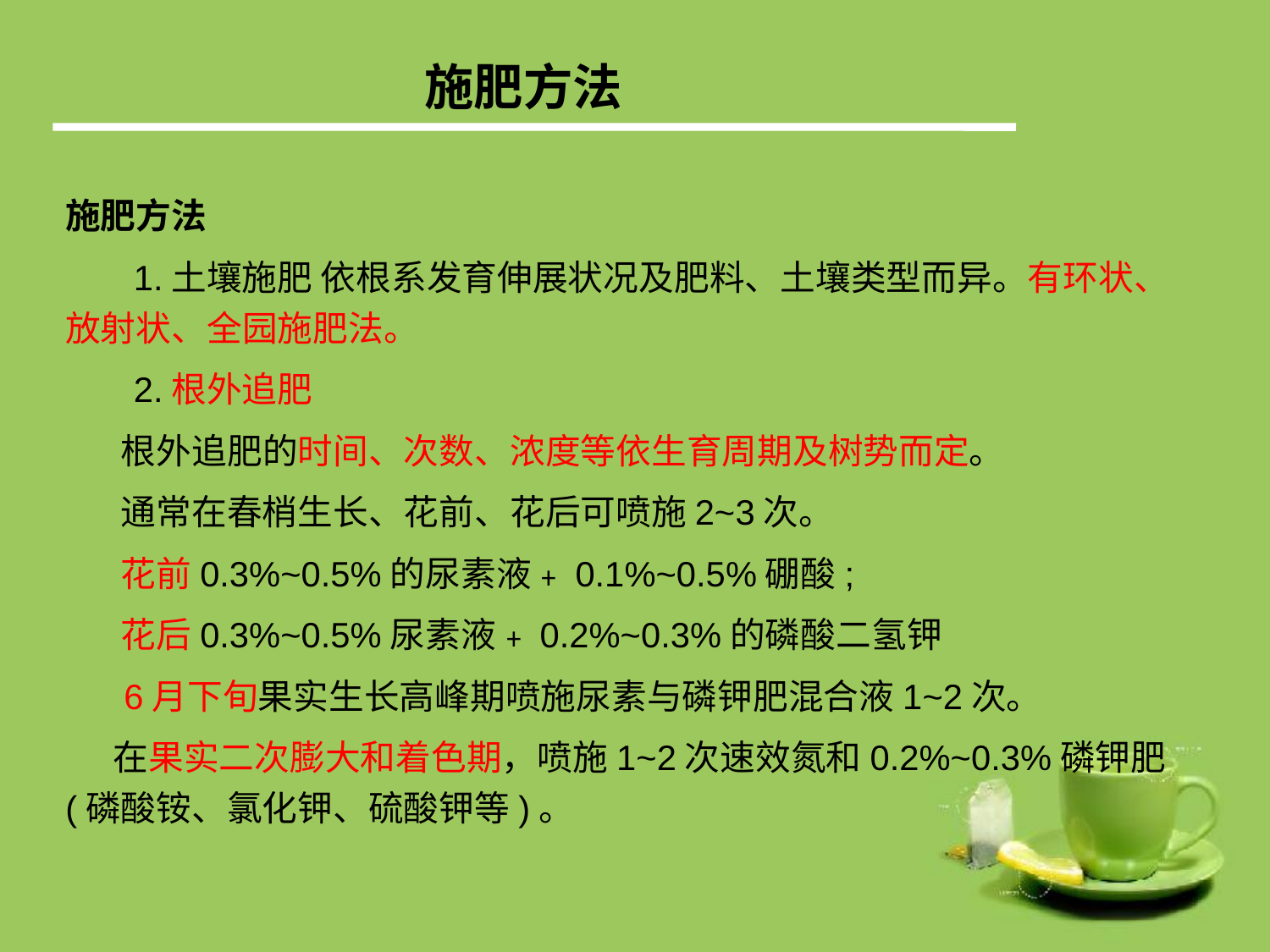

施肥方法

施肥方法
       1.土壤施肥 依根系发育伸展状况及肥料、土壤类型而异。有环状、放射状、全园施肥法。
       2.根外追肥
      根外追肥的时间、次数、浓度等依生育周期及树势而定。
      通常在春梢生长、花前、花后可喷施2~3次。
      花前0.3%~0.5%的尿素液﹢0.1%~0.5%硼酸;
      花后0.3%~0.5%尿素液﹢0.2%~0.3%的磷酸二氢钾
      6月下旬果实生长高峰期喷施尿素与磷钾肥混合液1~2次。
     在果实二次膨大和着色期，喷施1~2次速效氮和0.2%~0.3%磷钾肥(磷酸铵、氯化钾、硫酸钾等)。